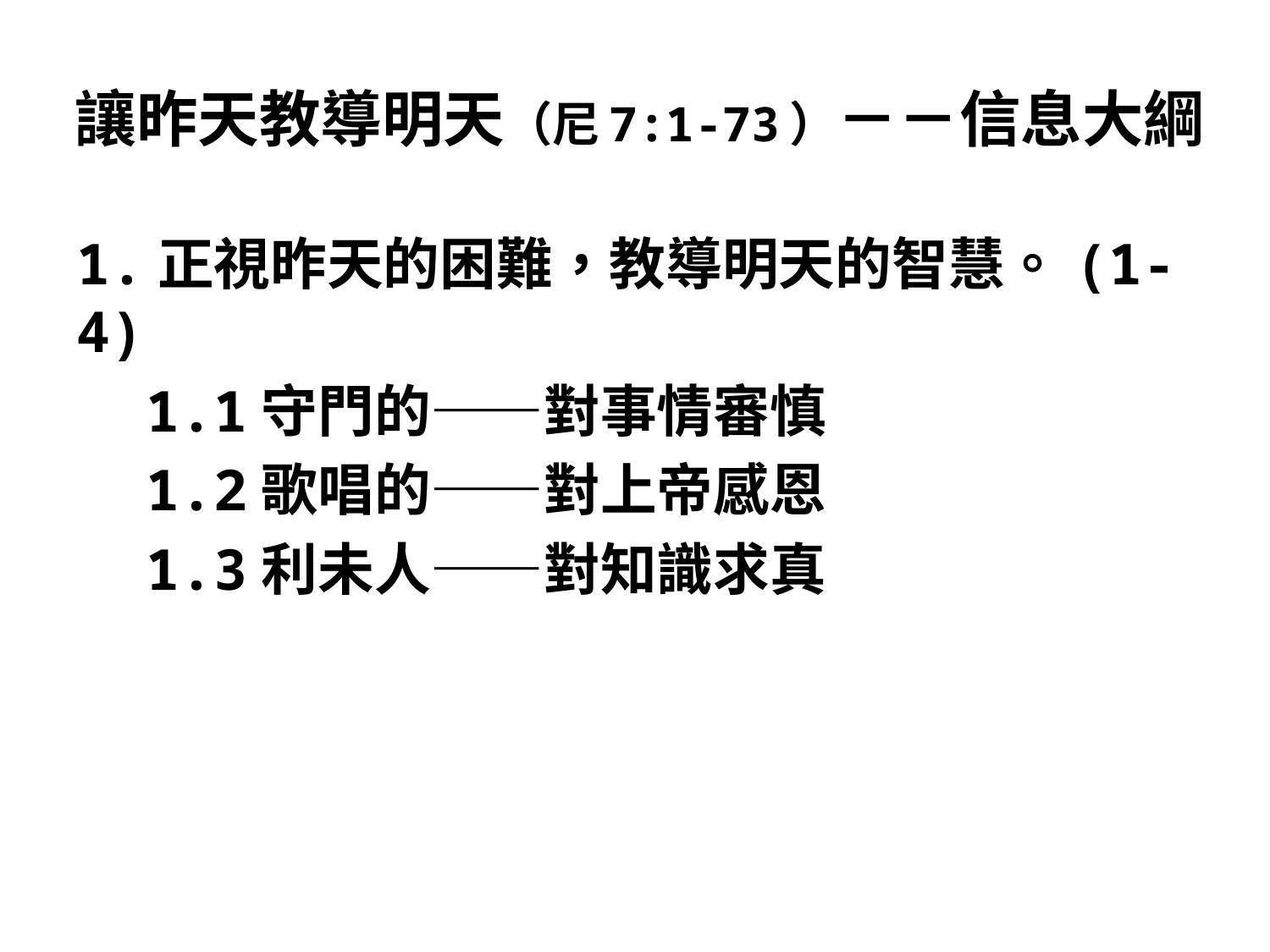

# 讓昨天教導明天（尼7:1-73）－－信息大綱
1.正視昨天的困難，教導明天的智慧。(1-4)
　1.1守門的——對事情審慎
　1.2歌唱的——對上帝感恩
　1.3利未人——對知識求真